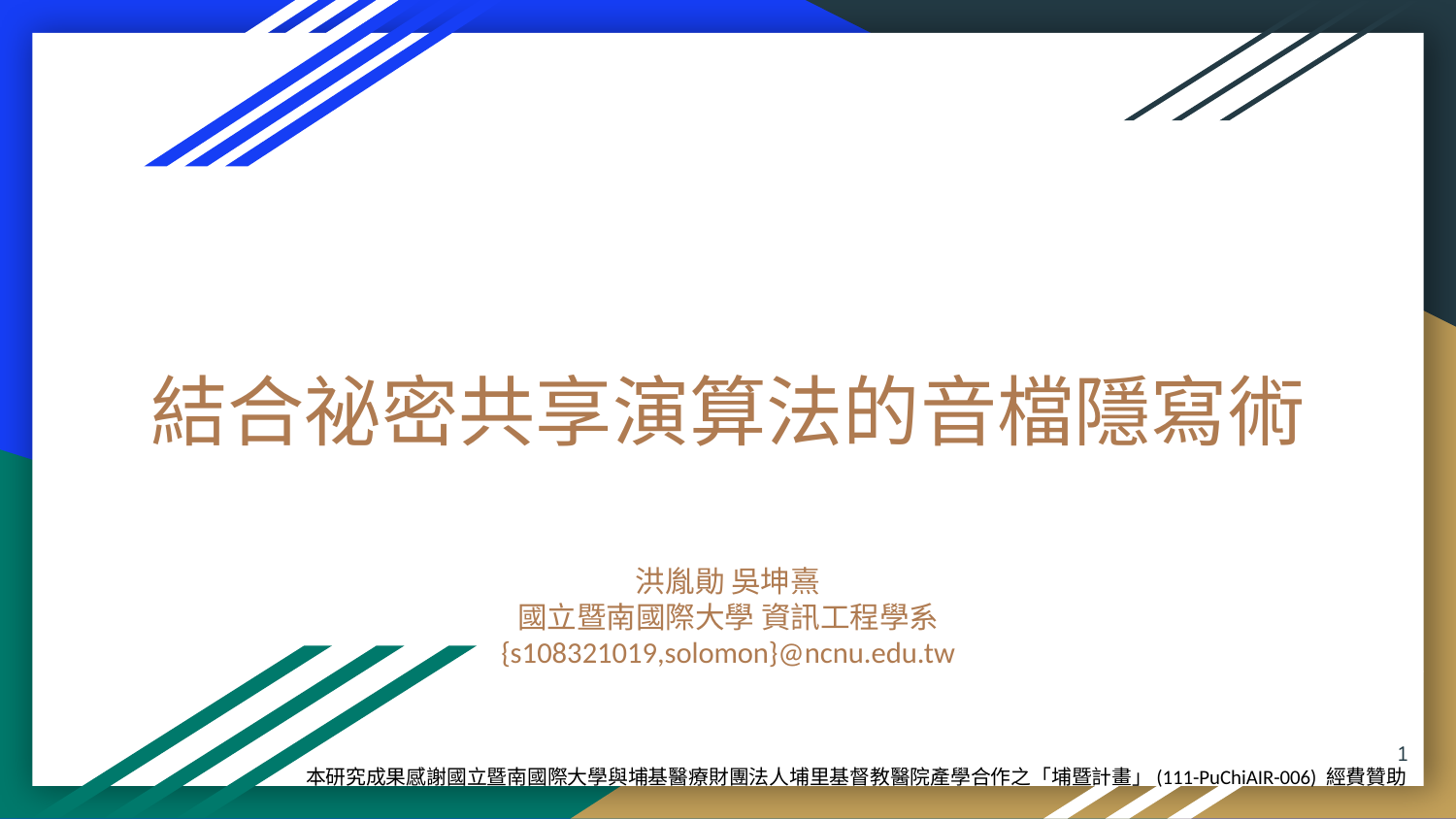

# 結合祕密共享演算法的音檔隱寫術
洪胤勛 吳坤熹
國立暨南國際大學 資訊工程學系
{s108321019,solomon}@ncnu.edu.tw
1
本研究成果感謝國立暨南國際大學與埔基醫療財團法人埔里基督教醫院產學合作之「埔暨計畫」(111-PuChiAIR-006) 經費贊助